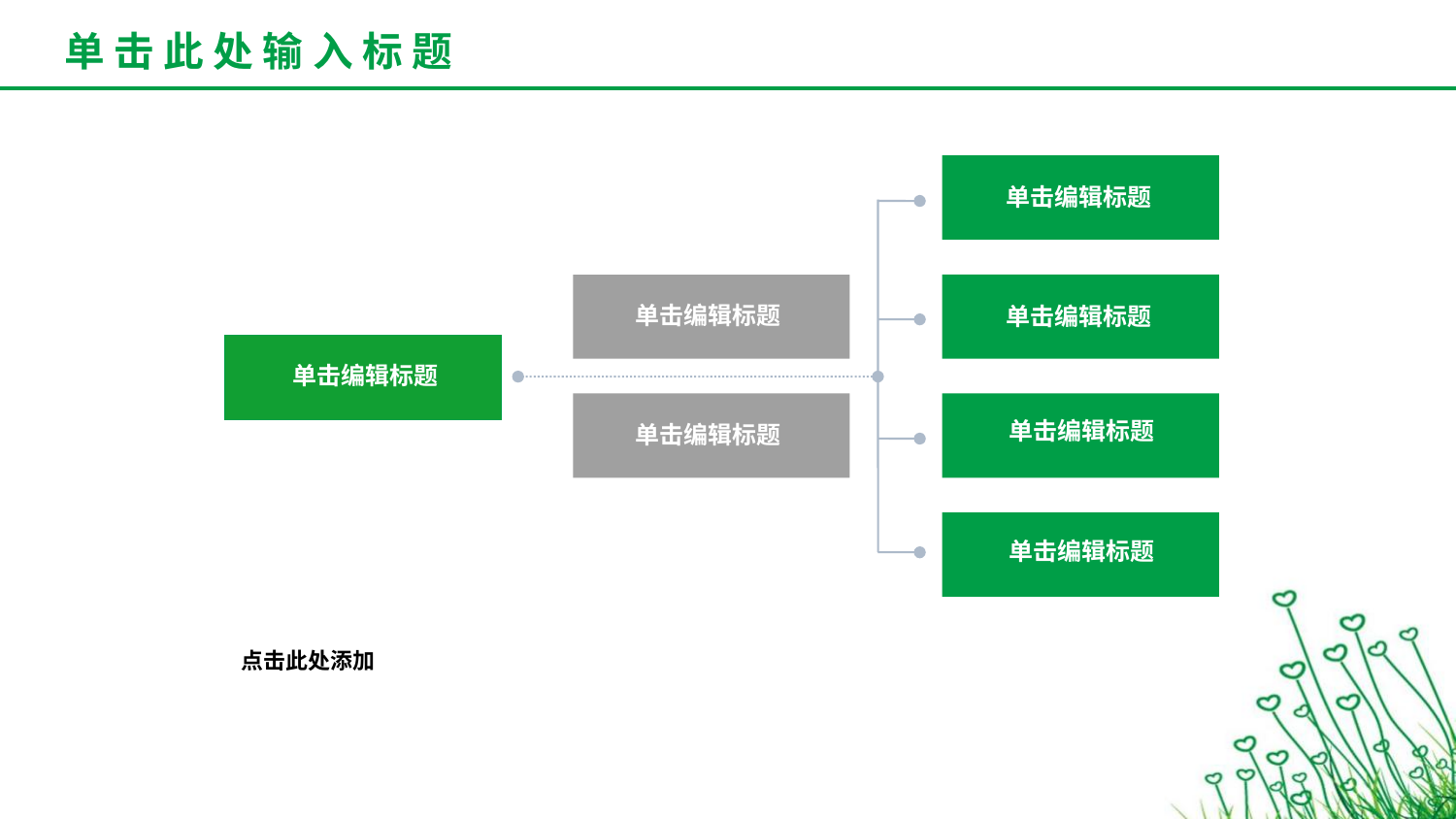

单击编辑标题

单击编辑标题
单击编辑标题

单击编辑标题

单击编辑标题
单击编辑标题

单击编辑标题

点击此处添加